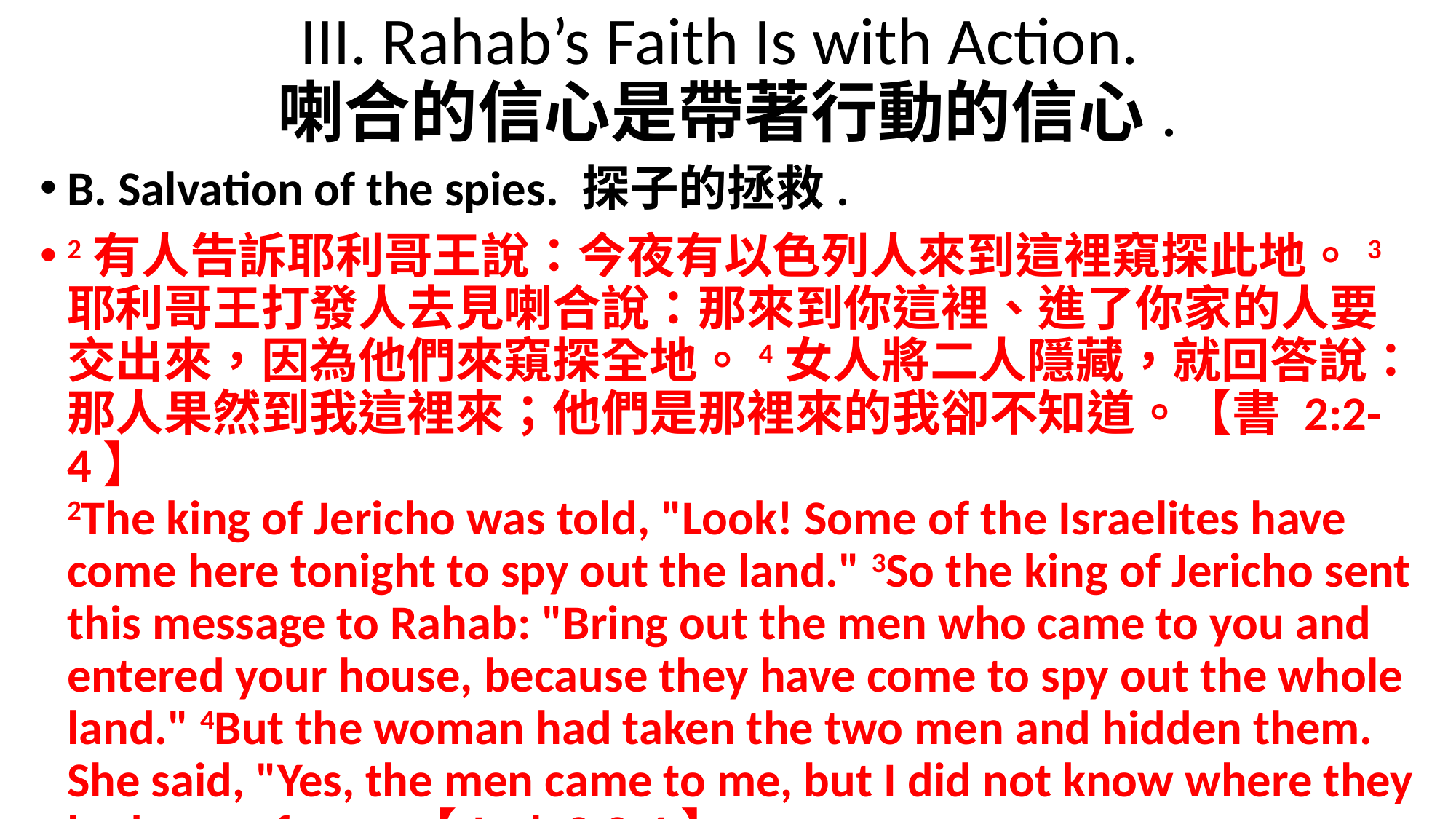

# III. Rahab’s Faith Is with Action. 喇合的信心是帶著行動的信心.
B. Salvation of the spies. 探子的拯救.
2有人告訴耶利哥王說：今夜有以色列人來到這裡窺探此地。3耶利哥王打發人去見喇合說：那來到你這裡、進了你家的人要交出來，因為他們來窺探全地。4女人將二人隱藏，就回答說：那人果然到我這裡來；他們是那裡來的我卻不知道。【書 2:2-4】
2The king of Jericho was told, "Look! Some of the Israelites have come here tonight to spy out the land." 3So the king of Jericho sent this message to Rahab: "Bring out the men who came to you and entered your house, because they have come to spy out the whole land." 4But the woman had taken the two men and hidden them. She said, "Yes, the men came to me, but I did not know where they had come from. 【Josh 2:2-4】